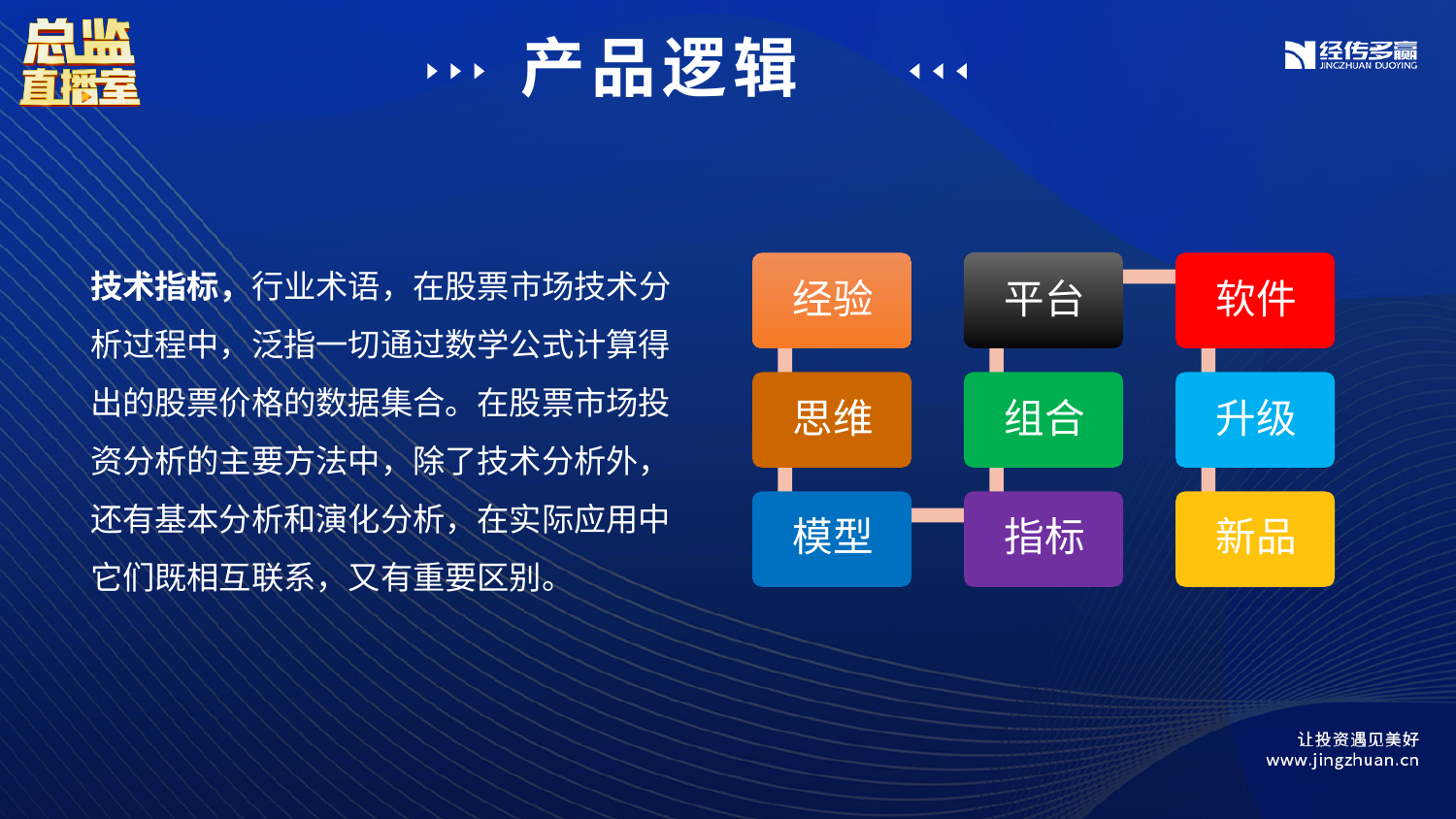

产品逻辑

经验
思维
模型
指标
组合
平台
软件
升级
新品
技术指标，行业术语，在股票市场技术分析过程中，泛指一切通过数学公式计算得出的股票价格的数据集合。在股票市场投资分析的主要方法中，除了技术分析外，还有基本分析和演化分析，在实际应用中它们既相互联系，又有重要区别。